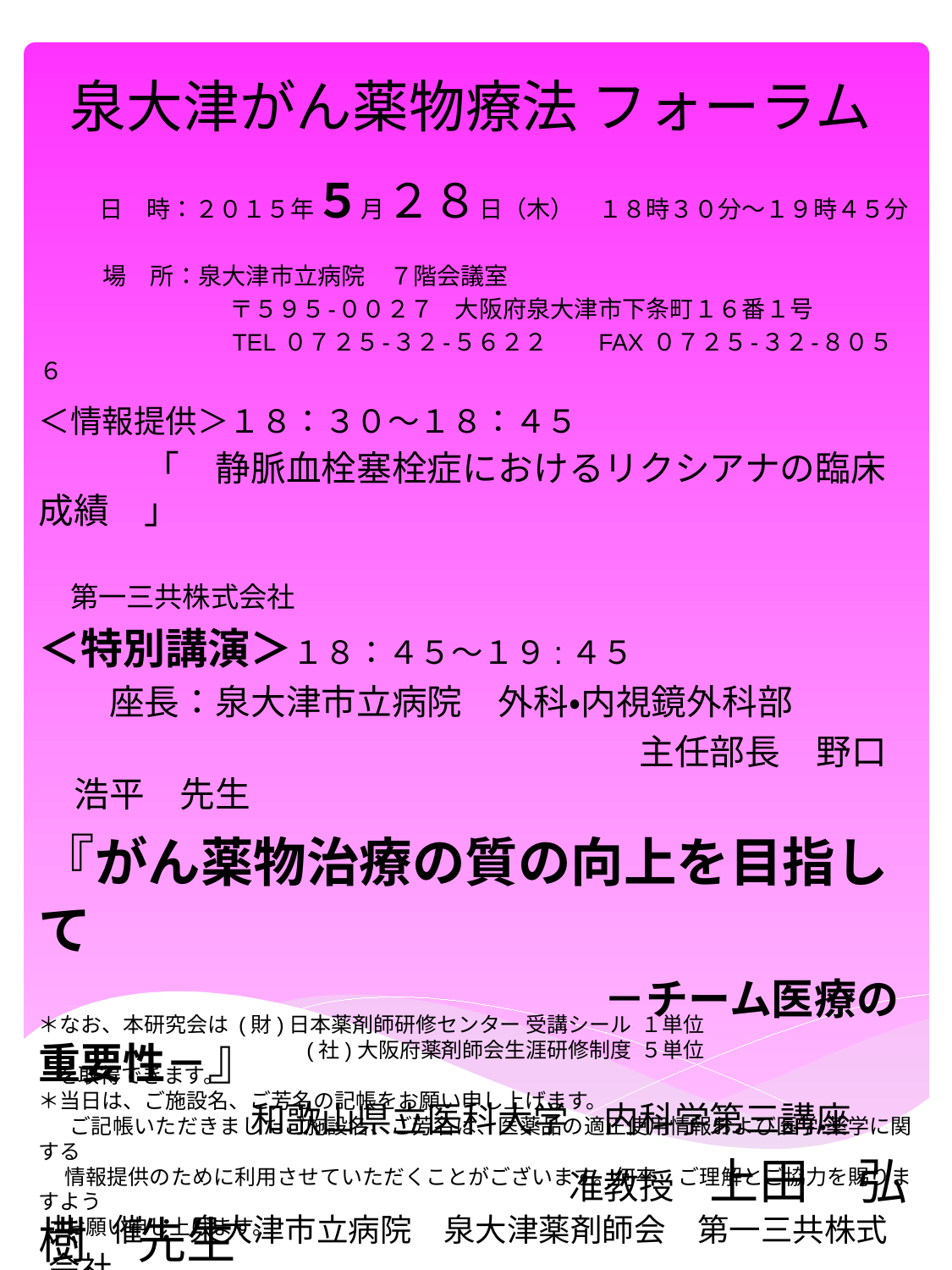

# 泉大津がん薬物療法 フォーラム
　　　日　時：２０１５年５月２８日（木）　１８時３０分～１９時４５分

　　　場　所：泉大津市立病院　７階会議室
　　　　　　　　〒５９５-００２７    大阪府泉大津市下条町１６番１号
　　　　　　　　TEL ０７２５-３２-５６２２　　FAX ０７２５-３２-８０５６

＜情報提供＞１８：３０～１８：４５
　　　「　静脈血栓塞栓症におけるリクシアナの臨床成績　」
　　　　　　　　　　　　　　　　　　　　　　　　　　　　第一三共株式会社
＜特別講演＞１８：４５～１９:４５
　　座長：泉大津市立病院　外科・内視鏡外科部
　　　　　　　　　　　　　　　　　主任部長　野口　浩平　先生
『がん薬物治療の質の向上を目指して
　　　　　　　　　　　　　　　　－チーム医療の重要性－』
　　　　　　和歌山県立医科大学　内科学第三講座
　　　　　　　　　　　　　　　准教授　上田　弘樹　先生
＊なお、本研究会は (財)日本薬剤師研修センター 受講シール  １単位
　　　　　　　　　　　　  (社)大阪府薬剤師会生涯研修制度  ５単位
   を取得できます。
＊当日は、ご施設名、ご芳名の記帳をお願い申し上げます。
　  ご記帳いただきましたご施設名、ご芳名は、医薬品の適正使用情報および医学・薬学に関する
　 情報提供のために利用させていただくことがございます。何卒、ご理解とご協力を賜りますよう
　 お願い申し上げます。
共　催 ： 泉大津市立病院　泉大津薬剤師会　第一三共株式会社